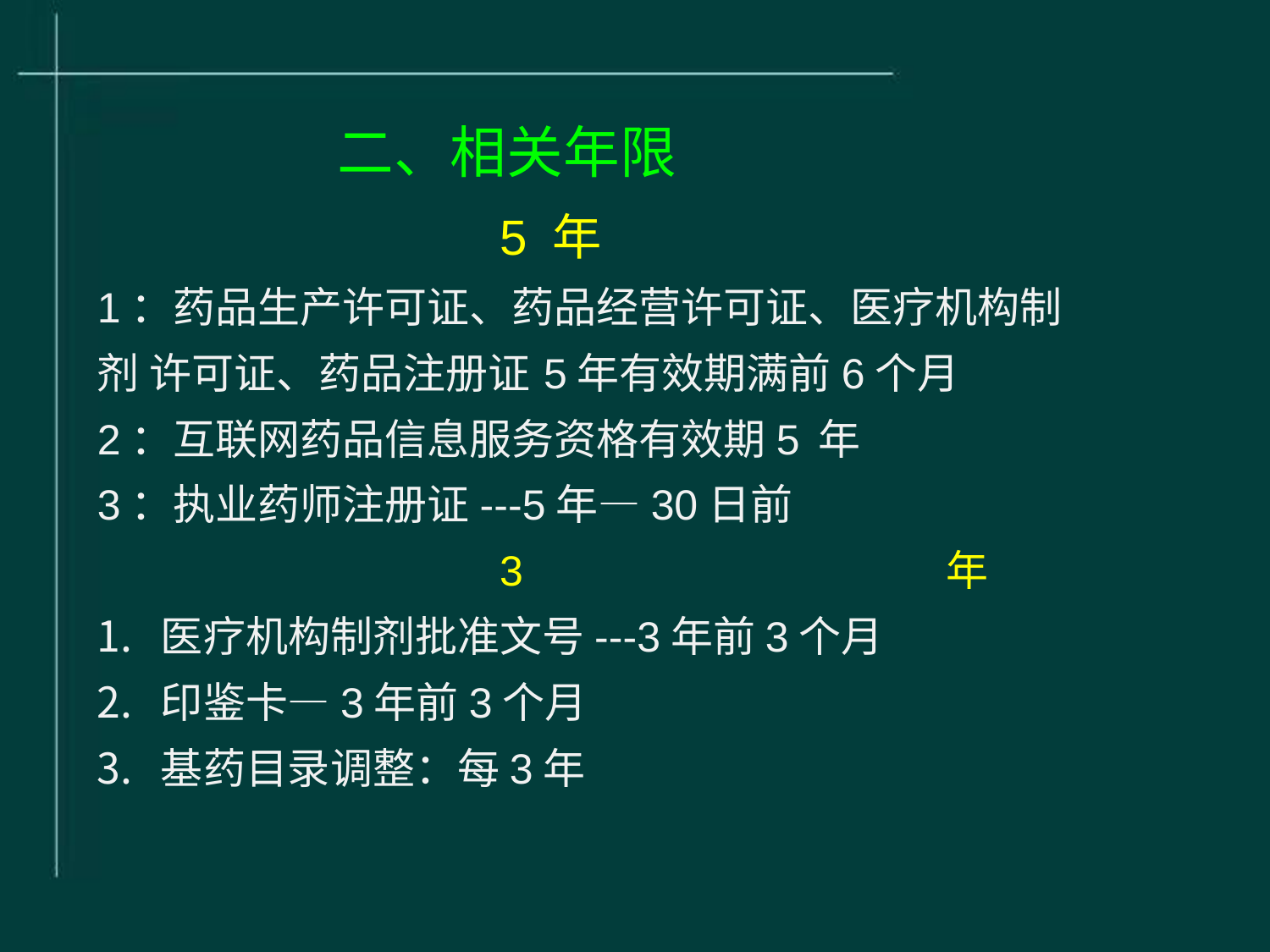

# 二、相关年限
5 年
1：药品生产许可证、药品经营许可证、医疗机构制剂 许可证、药品注册证	5年有效期满前6个月
2：互联网药品信息服务资格有效期	5	年
3：执业药师注册证---5年—30日前
3	年
医疗机构制剂批准文号---3年前3个月
印鉴卡—3年前3个月
基药目录调整：每3年